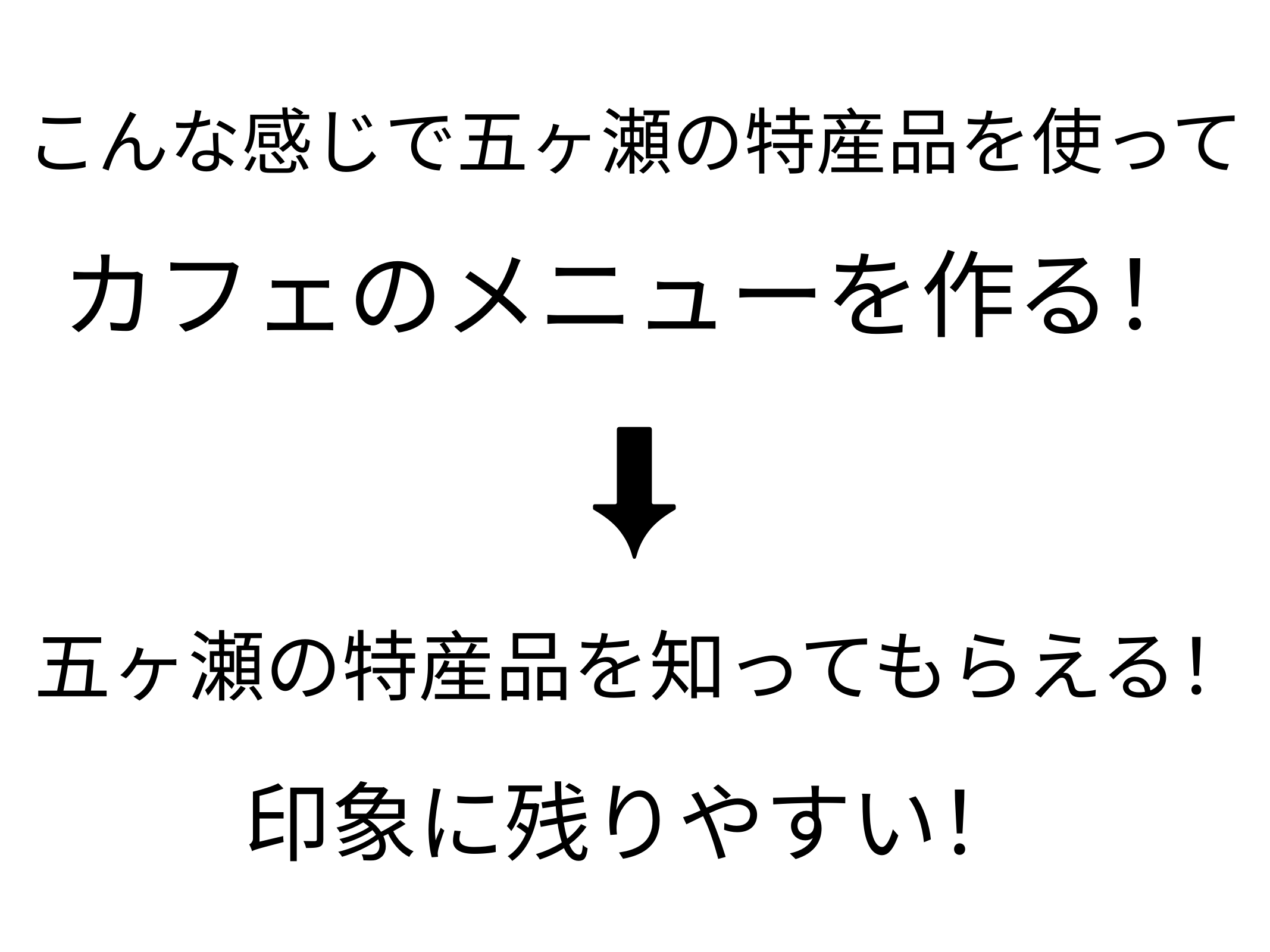

こんな感じで五ヶ瀬の特産品を使って
カフェのメニューを作る！
⬇︎
五ヶ瀬の特産品を知ってもらえる！
印象に残りやすい！